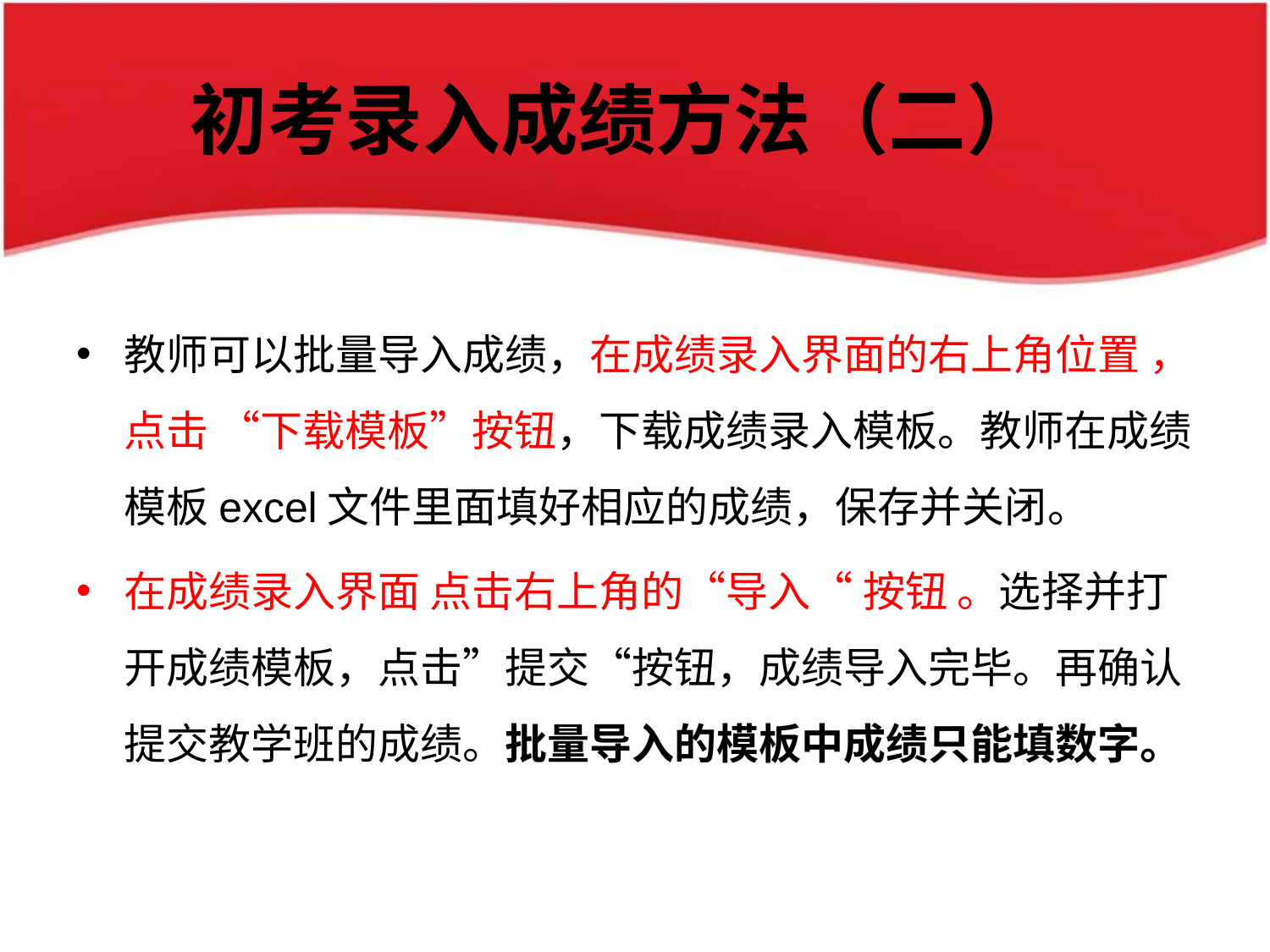

# 初考录入成绩方法（二）
教师可以批量导入成绩，在成绩录入界面的右上角位置 ，点击 “下载模板”按钮，下载成绩录入模板。教师在成绩模板excel文件里面填好相应的成绩，保存并关闭。
在成绩录入界面 点击右上角的“导入“ 按钮 。选择并打开成绩模板，点击”提交“按钮，成绩导入完毕。再确认提交教学班的成绩。批量导入的模板中成绩只能填数字。